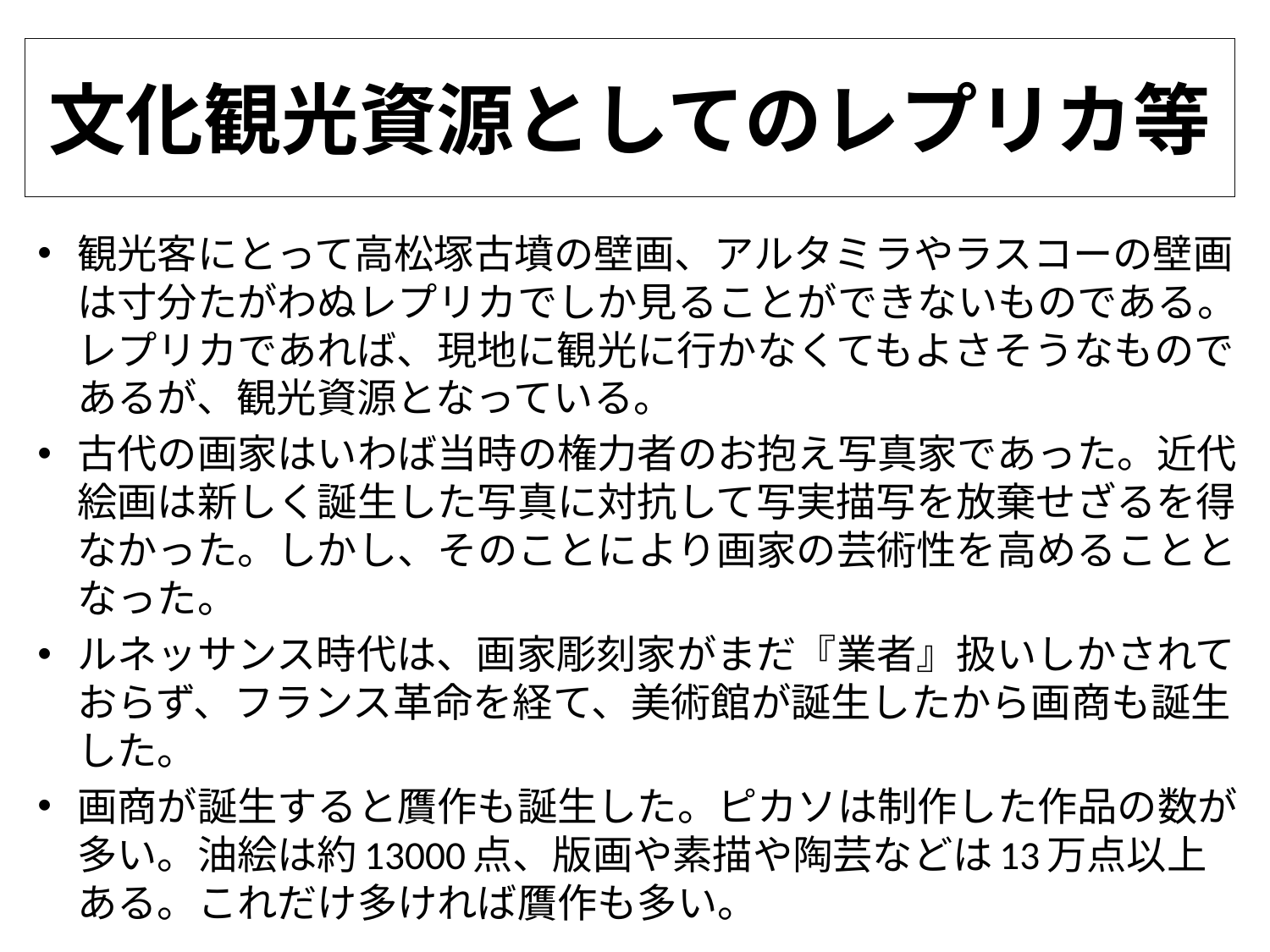

# 文化観光資源としてのレプリカ等
観光客にとって高松塚古墳の壁画、アルタミラやラスコーの壁画は寸分たがわぬレプリカでしか見ることができないものである。レプリカであれば、現地に観光に行かなくてもよさそうなものであるが、観光資源となっている。
古代の画家はいわば当時の権力者のお抱え写真家であった。近代絵画は新しく誕生した写真に対抗して写実描写を放棄せざるを得なかった。しかし、そのことにより画家の芸術性を高めることとなった。
ルネッサンス時代は、画家彫刻家がまだ『業者』扱いしかされておらず、フランス革命を経て、美術館が誕生したから画商も誕生した。
画商が誕生すると贋作も誕生した。ピカソは制作した作品の数が多い。油絵は約13000点、版画や素描や陶芸などは13万点以上ある。これだけ多ければ贋作も多い。